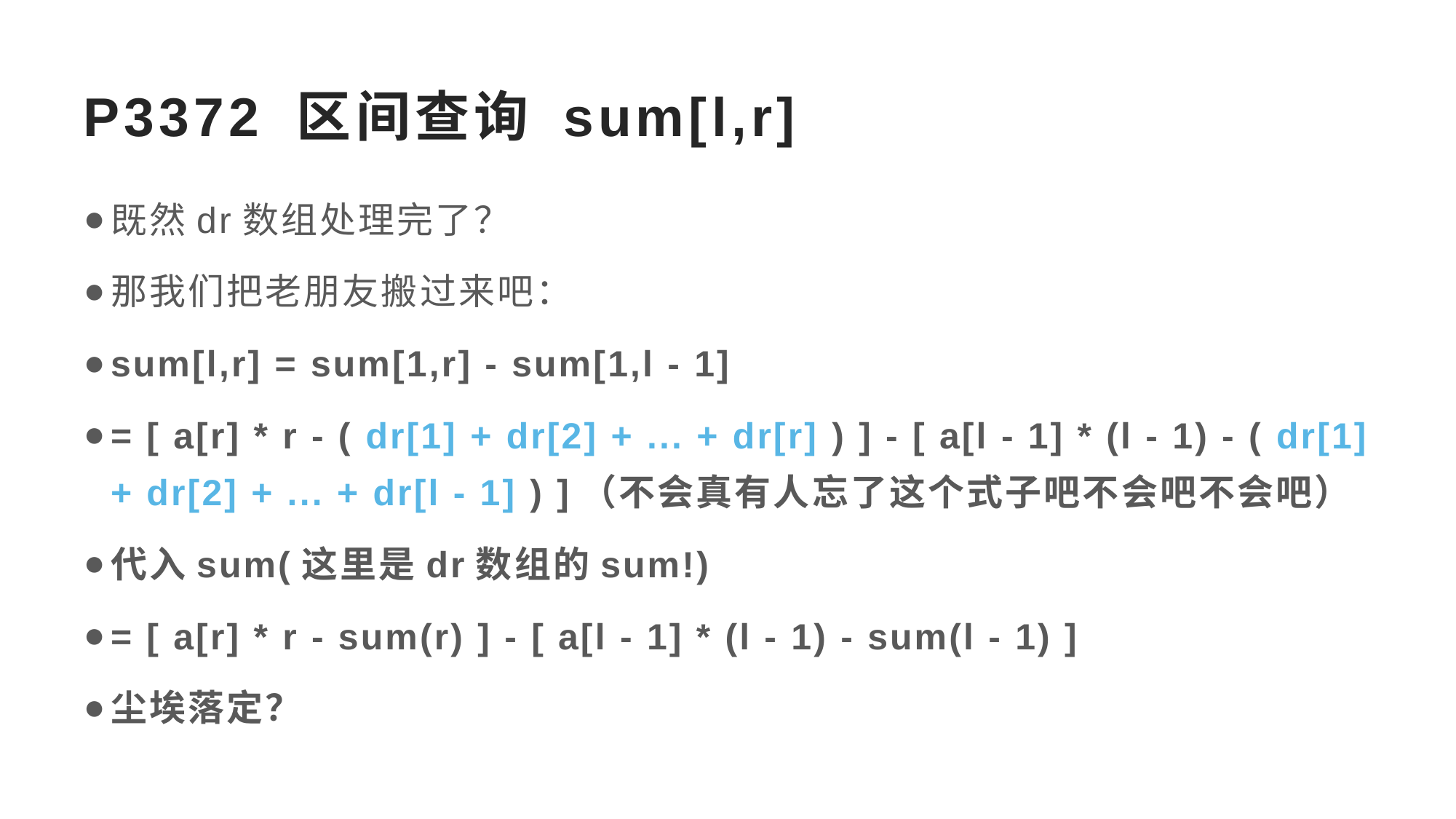

# P3372 区间查询 sum[l,r]
既然dr数组处理完了？
那我们把老朋友搬过来吧：
sum[l,r] = sum[1,r] - sum[1,l - 1]
= [ a[r] * r - ( dr[1] + dr[2] + ... + dr[r] ) ] - [ a[l - 1] * (l - 1) - ( dr[1] + dr[2] + ... + dr[l - 1] ) ]（不会真有人忘了这个式子吧不会吧不会吧）
代入sum(这里是dr数组的sum!)
= [ a[r] * r - sum(r) ] - [ a[l - 1] * (l - 1) - sum(l - 1) ]
尘埃落定？